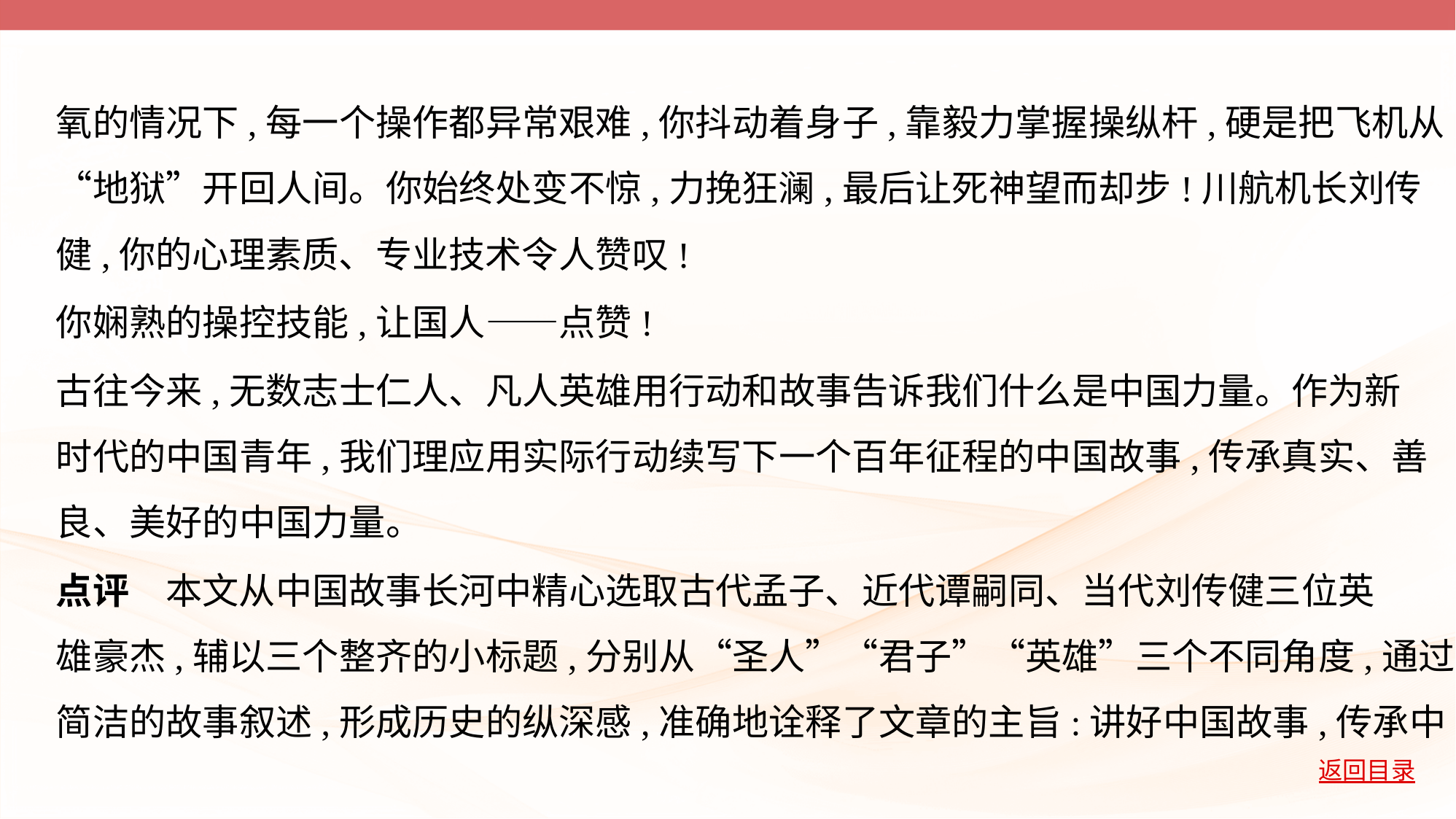

氧的情况下,每一个操作都异常艰难,你抖动着身子,靠毅力掌握操纵杆,硬是把飞机从
“地狱”开回人间。你始终处变不惊,力挽狂澜,最后让死神望而却步!川航机长刘传
健,你的心理素质、专业技术令人赞叹!
你娴熟的操控技能,让国人——点赞!
古往今来,无数志士仁人、凡人英雄用行动和故事告诉我们什么是中国力量。作为新
时代的中国青年,我们理应用实际行动续写下一个百年征程的中国故事,传承真实、善
良、美好的中国力量。
点评　本文从中国故事长河中精心选取古代孟子、近代谭嗣同、当代刘传健三位英
雄豪杰,辅以三个整齐的小标题,分别从“圣人”“君子”“英雄”三个不同角度,通过
简洁的故事叙述,形成历史的纵深感,准确地诠释了文章的主旨:讲好中国故事,传承中